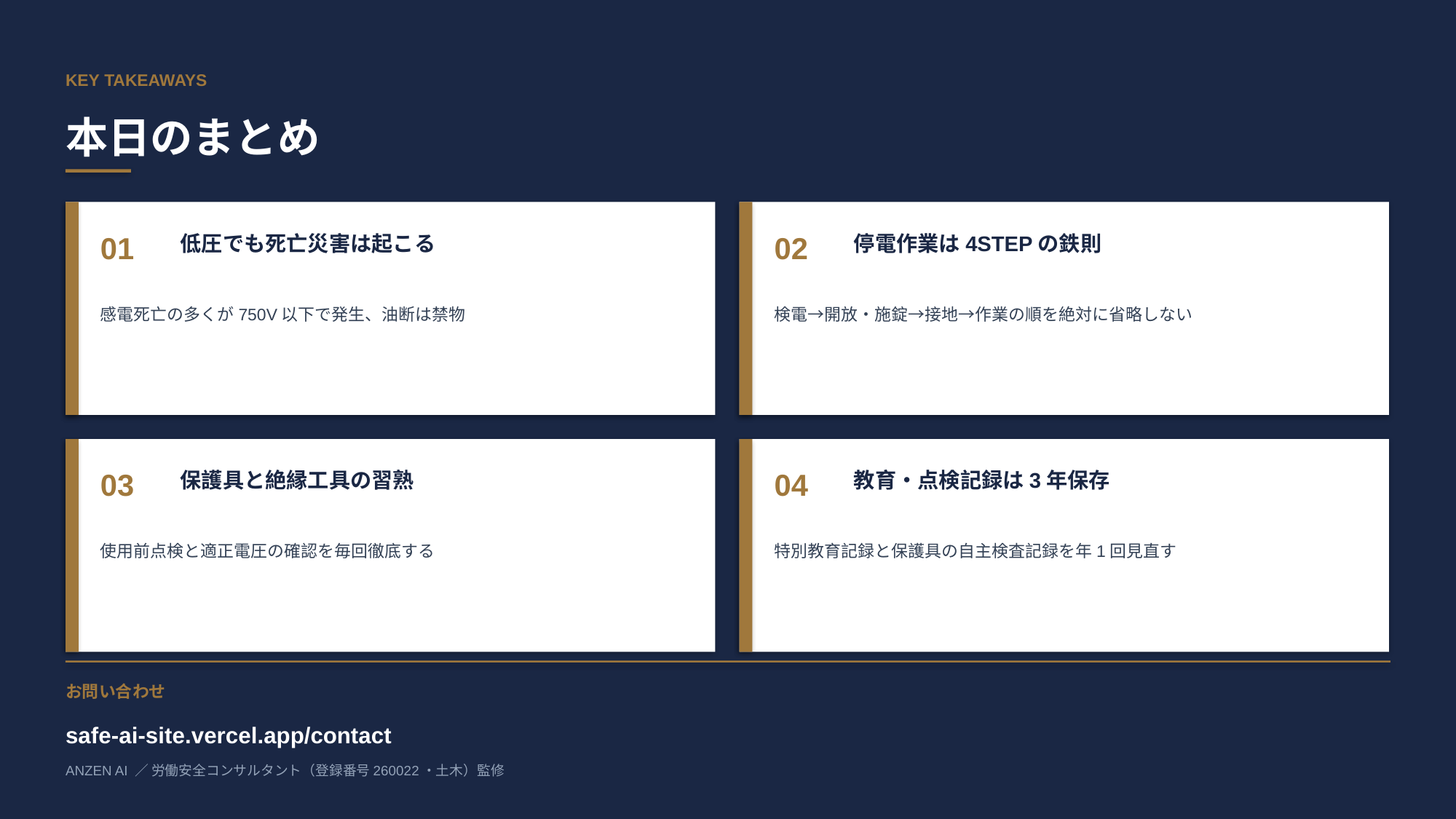

KEY TAKEAWAYS
本日のまとめ

01
02
低圧でも死亡災害は起こる
停電作業は4STEPの鉄則
感電死亡の多くが750V以下で発生、油断は禁物
検電→開放・施錠→接地→作業の順を絶対に省略しない

03
04
保護具と絶縁工具の習熟
教育・点検記録は3年保存
使用前点検と適正電圧の確認を毎回徹底する
特別教育記録と保護具の自主検査記録を年1回見直す

お問い合わせ
safe-ai-site.vercel.app/contact
ANZEN AI ／ 労働安全コンサルタント（登録番号260022・土木）監修